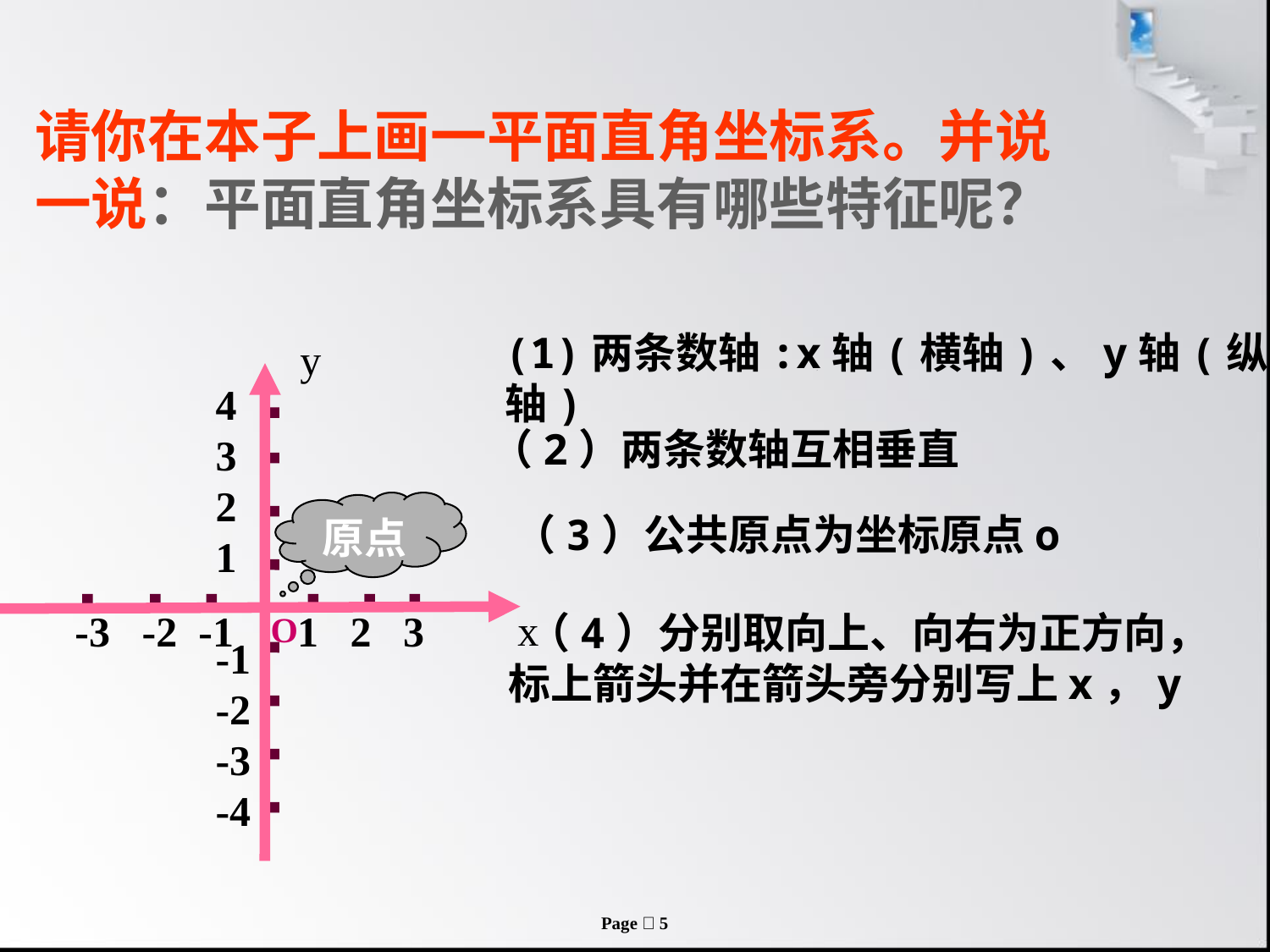

请你在本子上画一平面直角坐标系。并说一说：平面直角坐标系具有哪些特征呢？

(1)两条数轴:x轴(横轴)、y轴(纵轴)
y

4
3
2
1

-1
-2
-3
-4

  （2）两条数轴互相垂直
原点
（3）公共原点为坐标原点o
   -3   -2  -1      1   2   3
x
 （4）分别取向上、向右为正方向，标上箭头并在箭头旁分别写上x，y
O